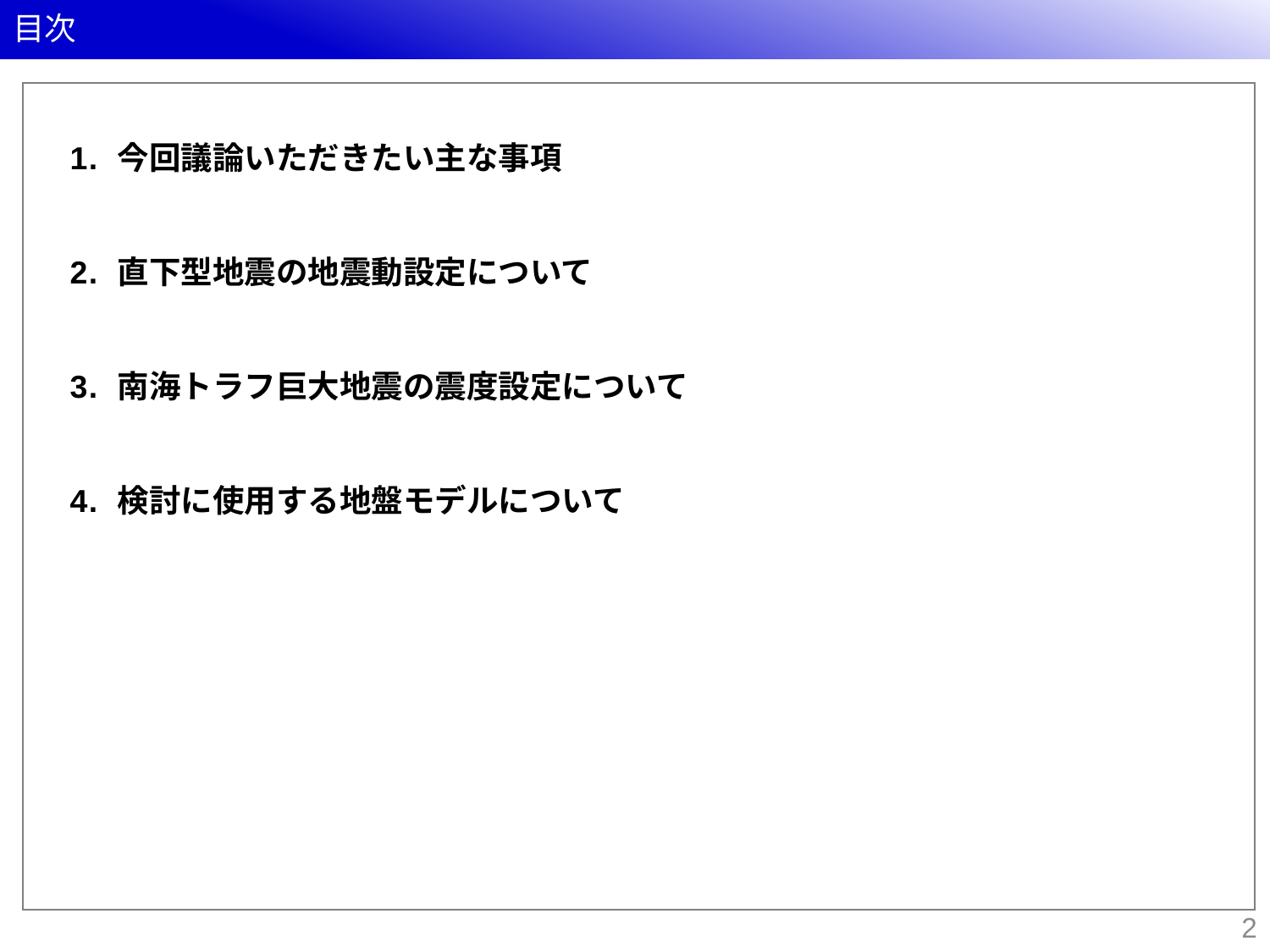

目次

今回議論いただきたい主な事項

直下型地震の地震動設定について

南海トラフ巨大地震の震度設定について

検討に使用する地盤モデルについて
2